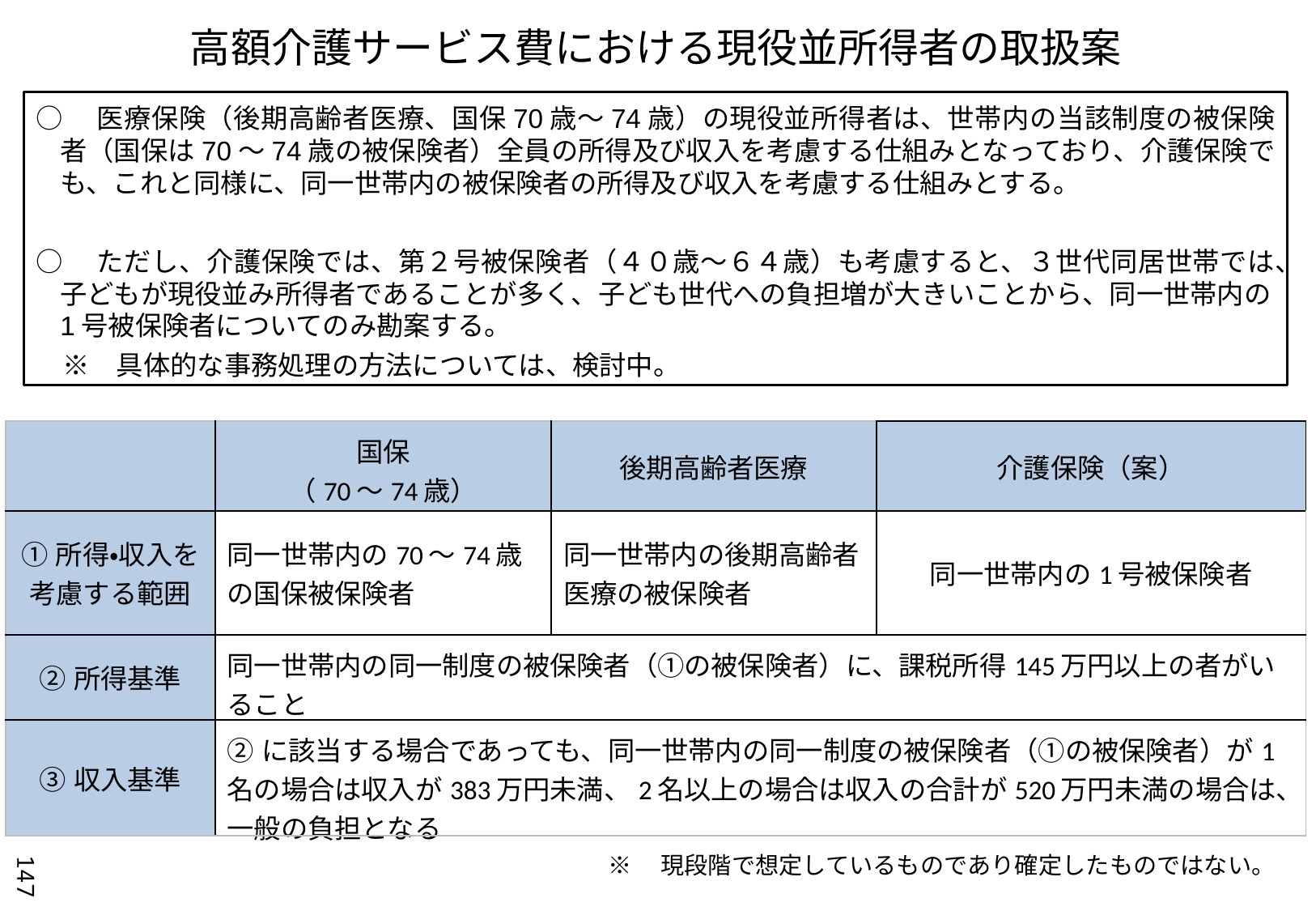

高額介護サービス費における現役並所得者の取扱案
○　医療保険（後期高齢者医療、国保70歳～74歳）の現役並所得者は、世帯内の当該制度の被保険者（国保は70～74歳の被保険者）全員の所得及び収入を考慮する仕組みとなっており、介護保険でも、これと同様に、同一世帯内の被保険者の所得及び収入を考慮する仕組みとする。

○　ただし、介護保険では、第２号被保険者（４０歳～６４歳）も考慮すると、３世代同居世帯では、子どもが現役並み所得者であることが多く、子ども世代への負担増が大きいことから、同一世帯内の1号被保険者についてのみ勘案する。
　※　具体的な事務処理の方法については、検討中。
|  | 国保 （70～74歳） | 後期高齢者医療 | 介護保険（案） |
| --- | --- | --- | --- |
| ①所得・収入を考慮する範囲 | 同一世帯内の70～74歳の国保被保険者 | 同一世帯内の後期高齢者医療の被保険者 | 同一世帯内の1号被保険者 |
| ②所得基準 | 同一世帯内の同一制度の被保険者（①の被保険者）に、課税所得145万円以上の者がいること |  |  |
| ③収入基準 | ②に該当する場合であっても、同一世帯内の同一制度の被保険者（①の被保険者）が1名の場合は収入が383万円未満、2名以上の場合は収入の合計が520万円未満の場合は、一般の負担となる |  |  |
※　現段階で想定しているものであり確定したものではない。
147